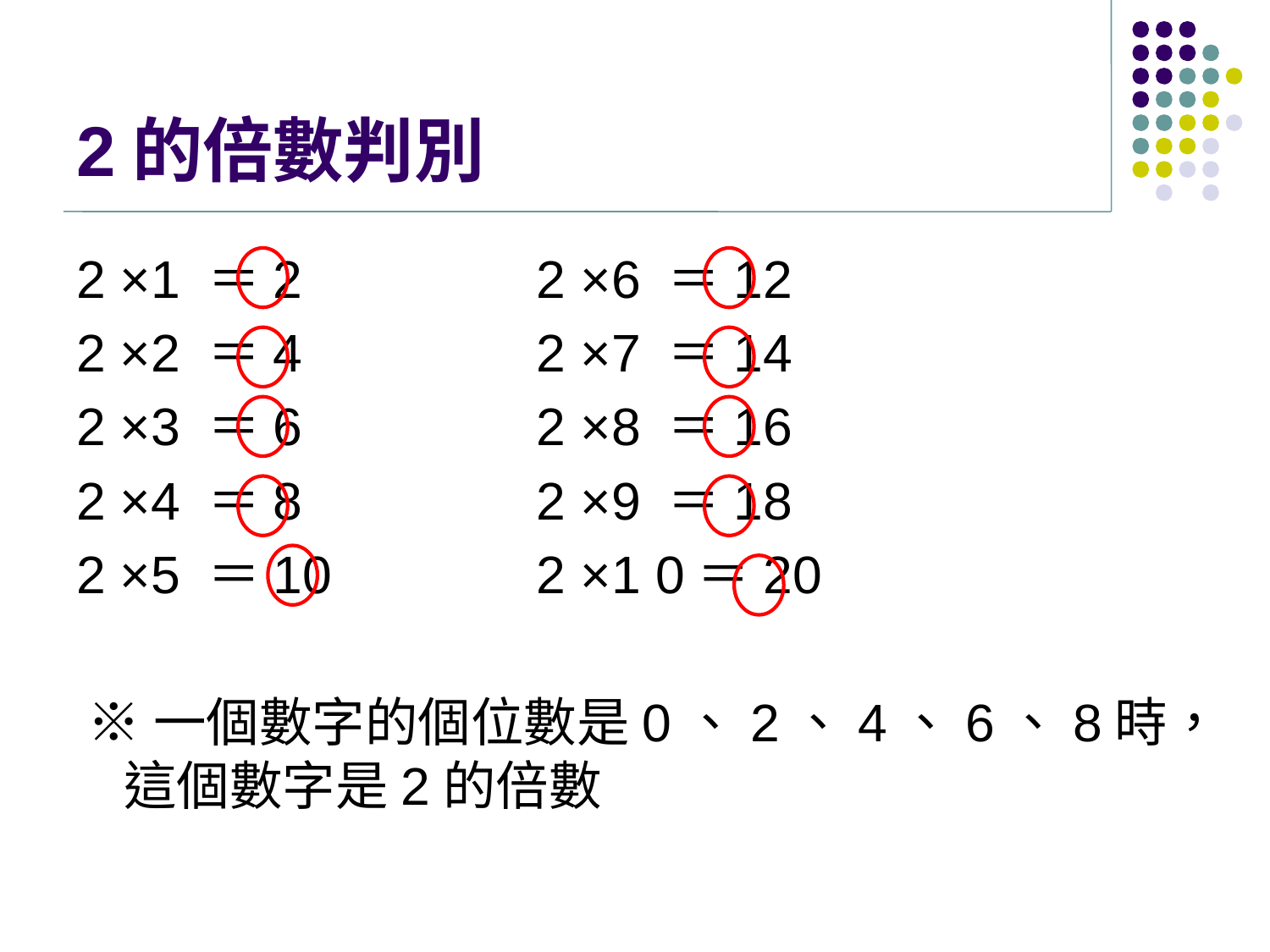

# 2的倍數判別
2 ×1 ＝2                2 ×6 ＝12
2 ×2 ＝4                2 ×7 ＝14
2 ×3 ＝6                2 ×8 ＝16
2 ×4 ＝8                2 ×9 ＝18
2 ×5 ＝10              2 ×1 0＝20

 ※一個數字的個位數是0、2、4、6、8時，這個數字是2的倍數